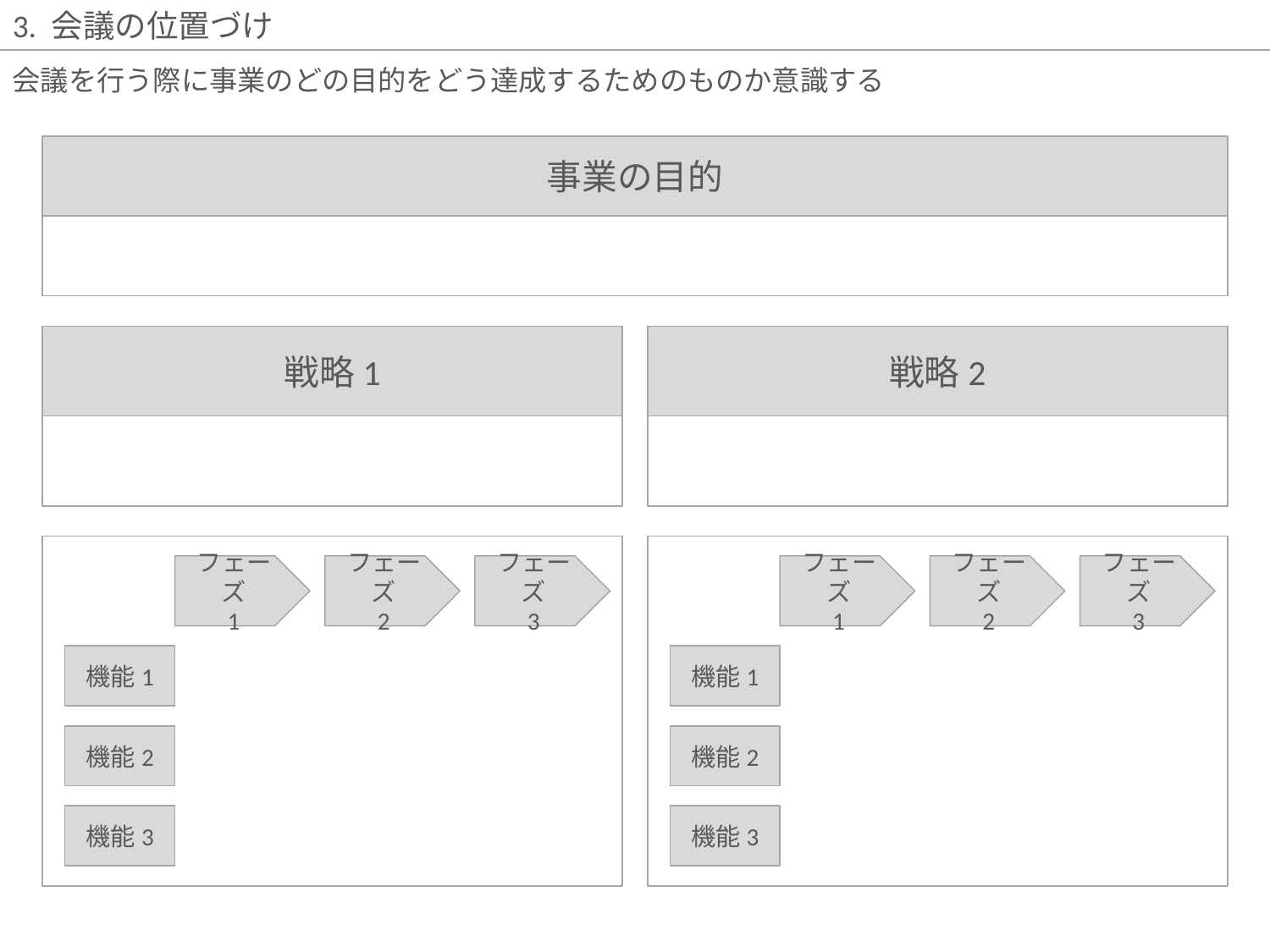

3. 会議の位置づけ
会議を行う際に事業のどの目的をどう達成するためのものか意識する
事業の目的

戦略1
戦略2

フェーズ
1
フェーズ
2
フェーズ
3
フェーズ
1
フェーズ
2
フェーズ
3
機能1
機能1
機能2
機能2
機能3
機能3